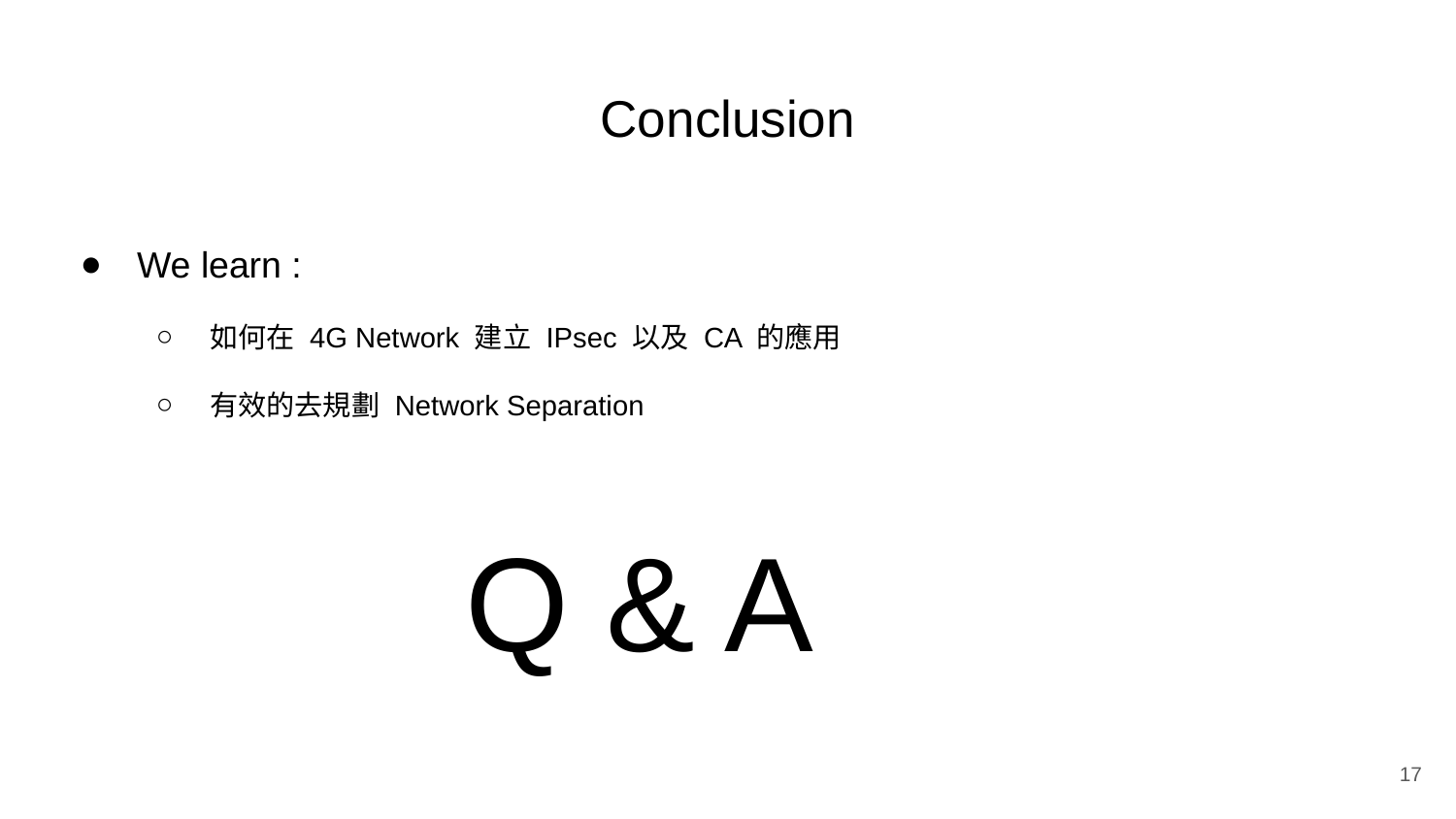

# Conclusion
We learn :
如何在 4G Network 建立 IPsec 以及 CA 的應用
有效的去規劃 Network Separation
Q & A
17